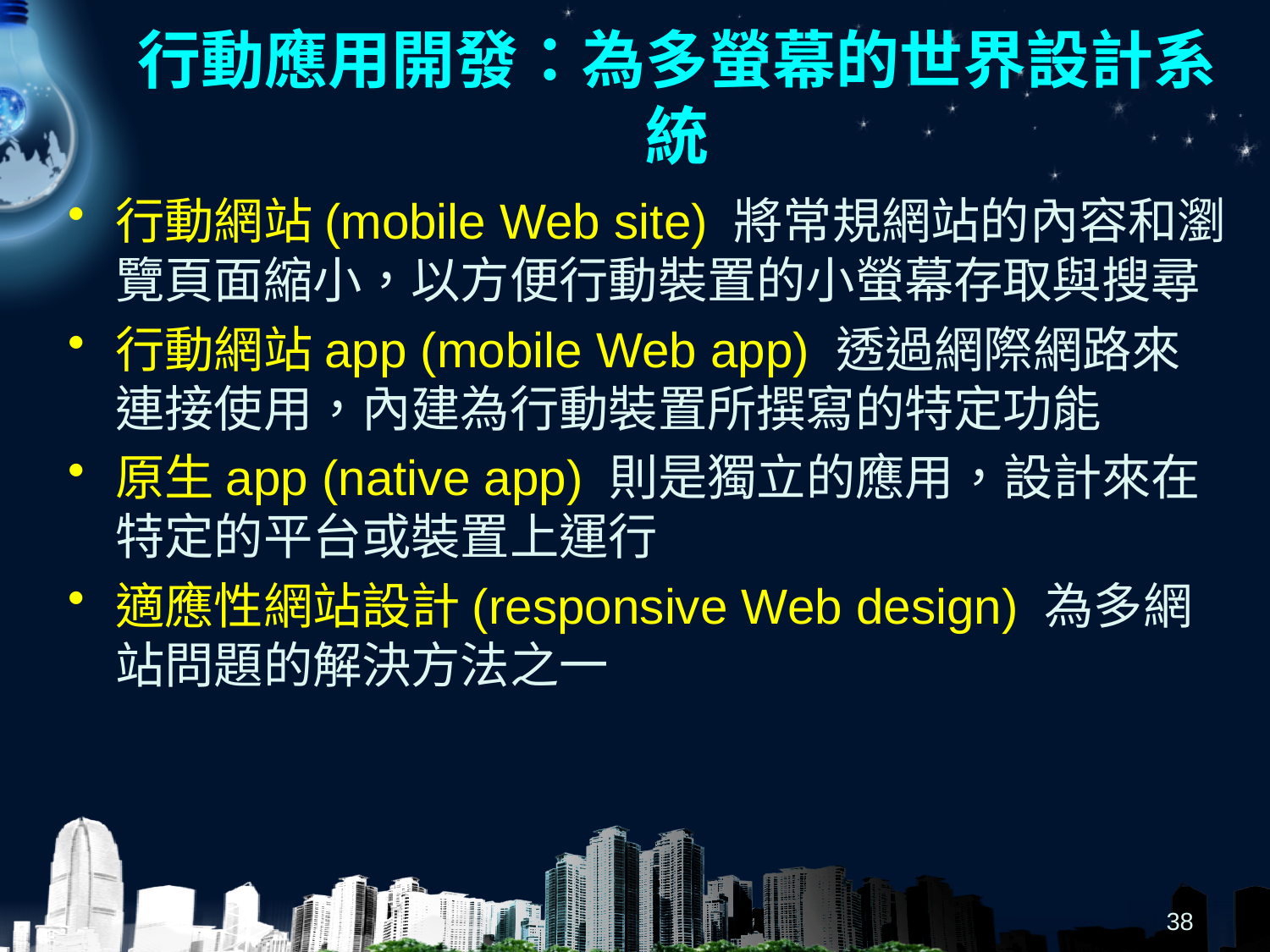

# 行動應用開發：為多螢幕的世界設計系統
行動網站(mobile Web site) 將常規網站的內容和瀏覽頁面縮小，以方便行動裝置的小螢幕存取與搜尋
行動網站app (mobile Web app) 透過網際網路來連接使用，內建為行動裝置所撰寫的特定功能
原生app (native app) 則是獨立的應用，設計來在特定的平台或裝置上運行
適應性網站設計(responsive Web design) 為多網站問題的解決方法之一
38